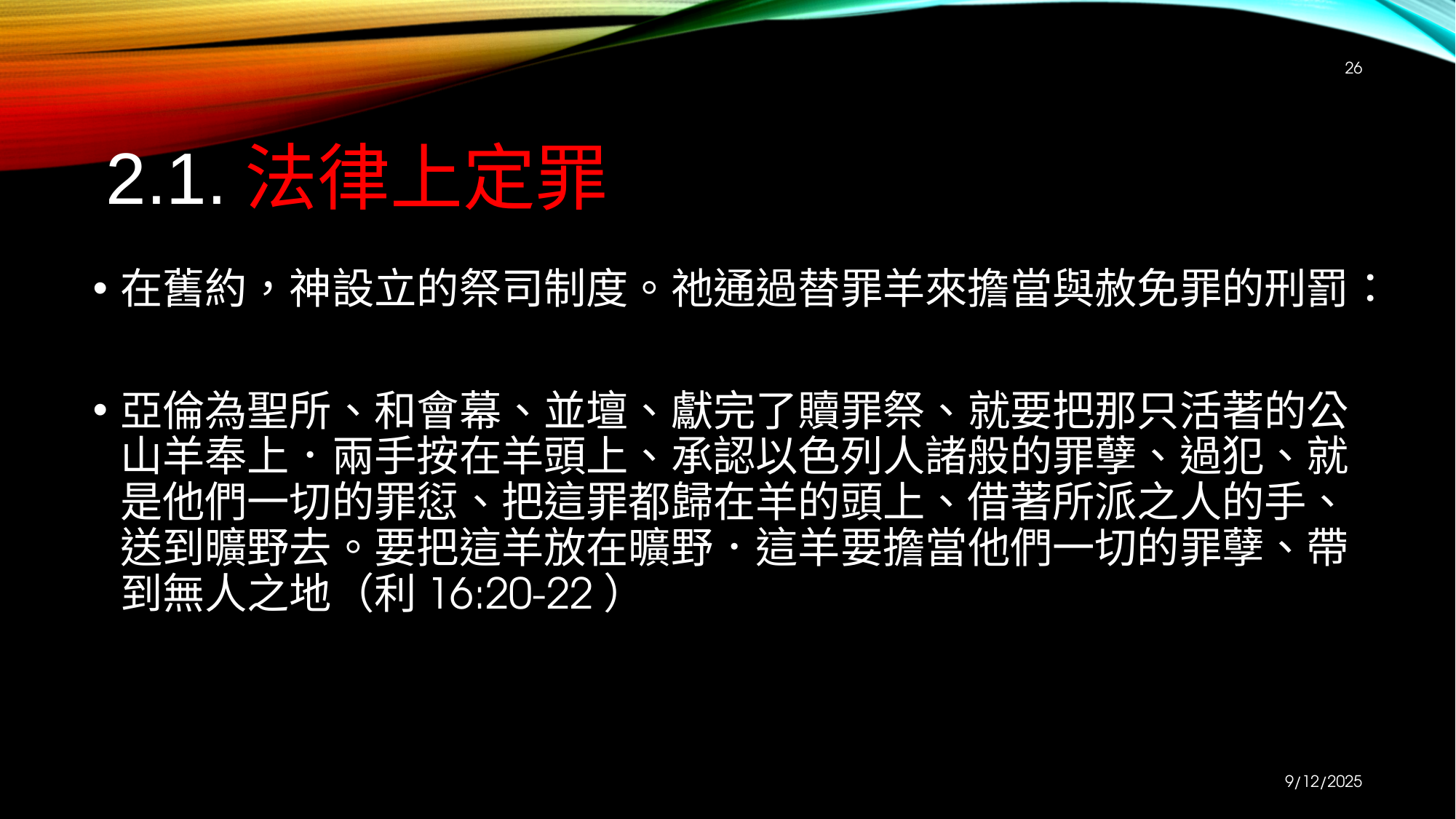

26
# 2.1.法律上定罪
在舊約，神設立的祭司制度。祂通過替罪羊來擔當與赦免罪的刑罰：

亞倫為聖所、和會幕、並壇、獻完了贖罪祭、就要把那只活著的公山羊奉上．兩手按在羊頭上、承認以色列人諸般的罪孽、過犯、就是他們一切的罪愆、把這罪都歸在羊的頭上、借著所派之人的手、送到曠野去。要把這羊放在曠野．這羊要擔當他們一切的罪孽、帶到無人之地（利16:20-22）

9/12/2025